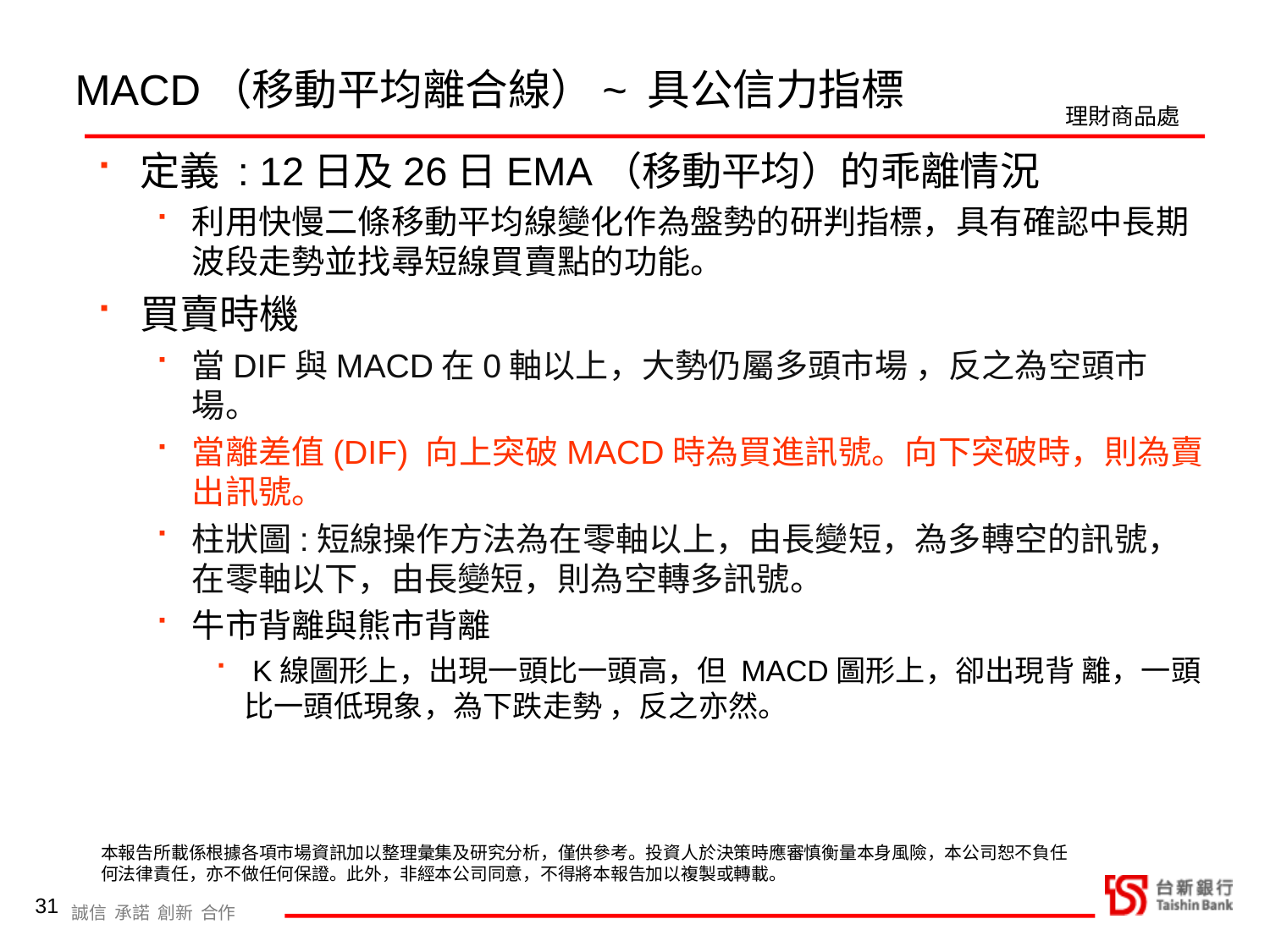

MACD（移動平均離合線）~ 具公信力指標
定義 : 12日及26日EMA（移動平均）的乖離情況
利用快慢二條移動平均線變化作為盤勢的研判指標，具有確認中長期波段走勢並找尋短線買賣點的功能。
買賣時機
當DIF與MACD在0軸以上，大勢仍屬多頭市場 ，反之為空頭市場。
當離差值(DIF) 向上突破MACD時為買進訊號。向下突破時，則為賣出訊號。
柱狀圖:短線操作方法為在零軸以上，由長變短，為多轉空的訊號，在零軸以下，由長變短，則為空轉多訊號。
牛市背離與熊市背離
 K線圖形上，出現一頭比一頭高，但 MACD圖形上，卻出現背 離，一頭比一頭低現象，為下跌走勢 ，反之亦然。
31